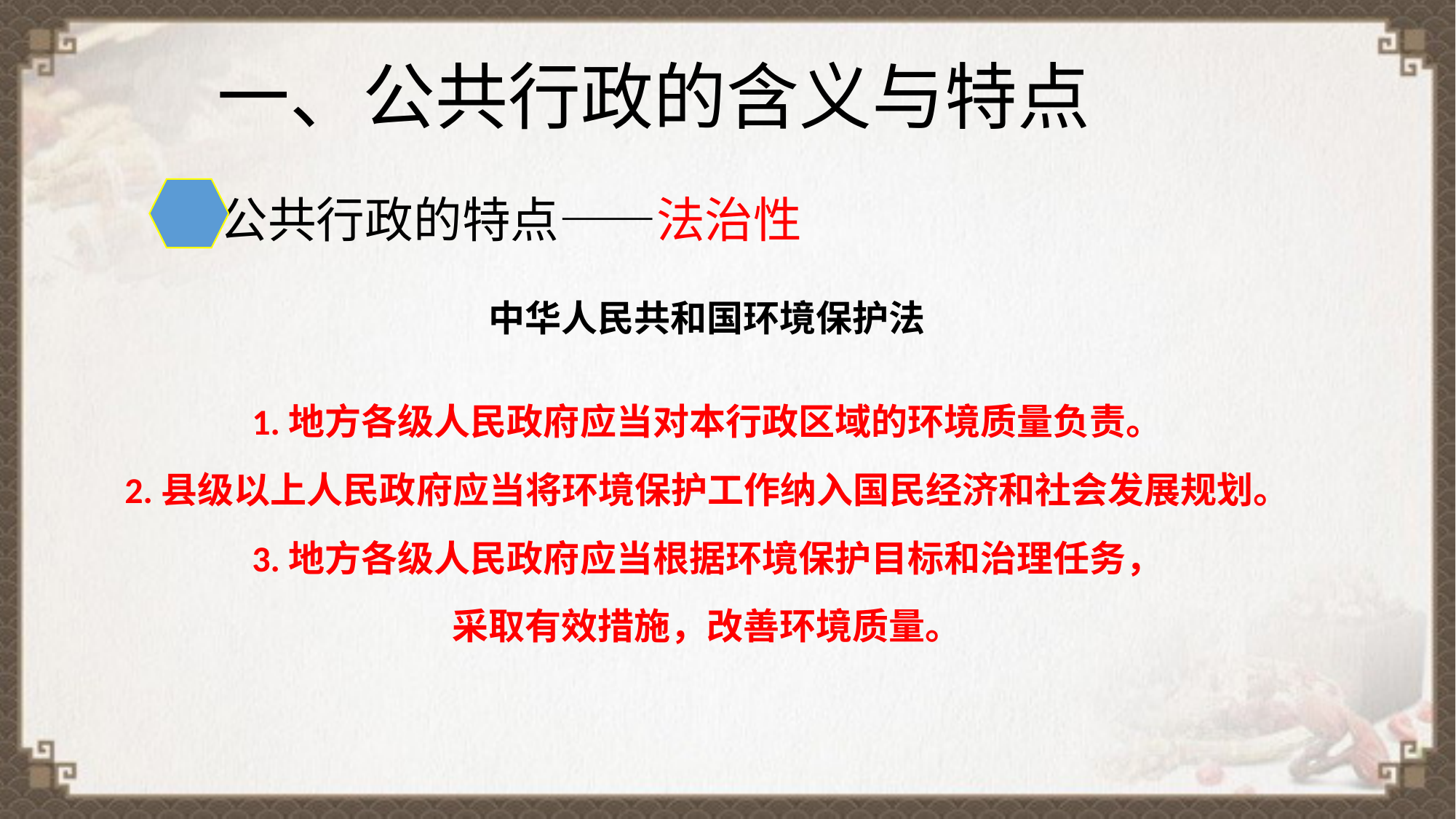

一、公共行政的含义与特点
       公共行政的特点——法治性

中华人民共和国环境保护法
1.地方各级人民政府应当对本行政区域的环境质量负责。
2.县级以上人民政府应当将环境保护工作纳入国民经济和社会发展规划。
3.地方各级人民政府应当根据环境保护目标和治理任务，
采取有效措施，改善环境质量。